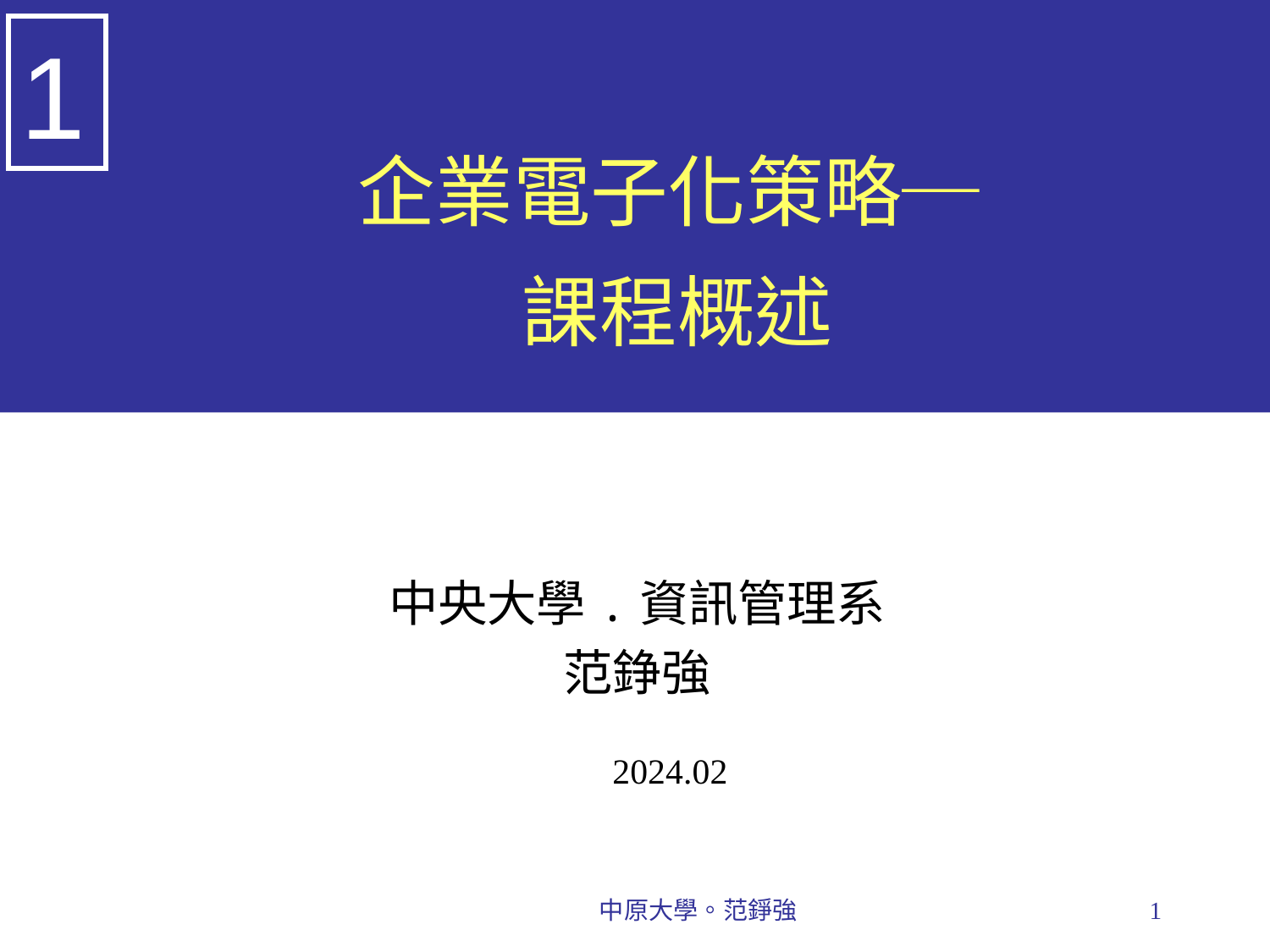

1
# 企業電子化策略─ 課程概述
中央大學.資訊管理系
范錚強

2024.02
中原大學。范錚強
1